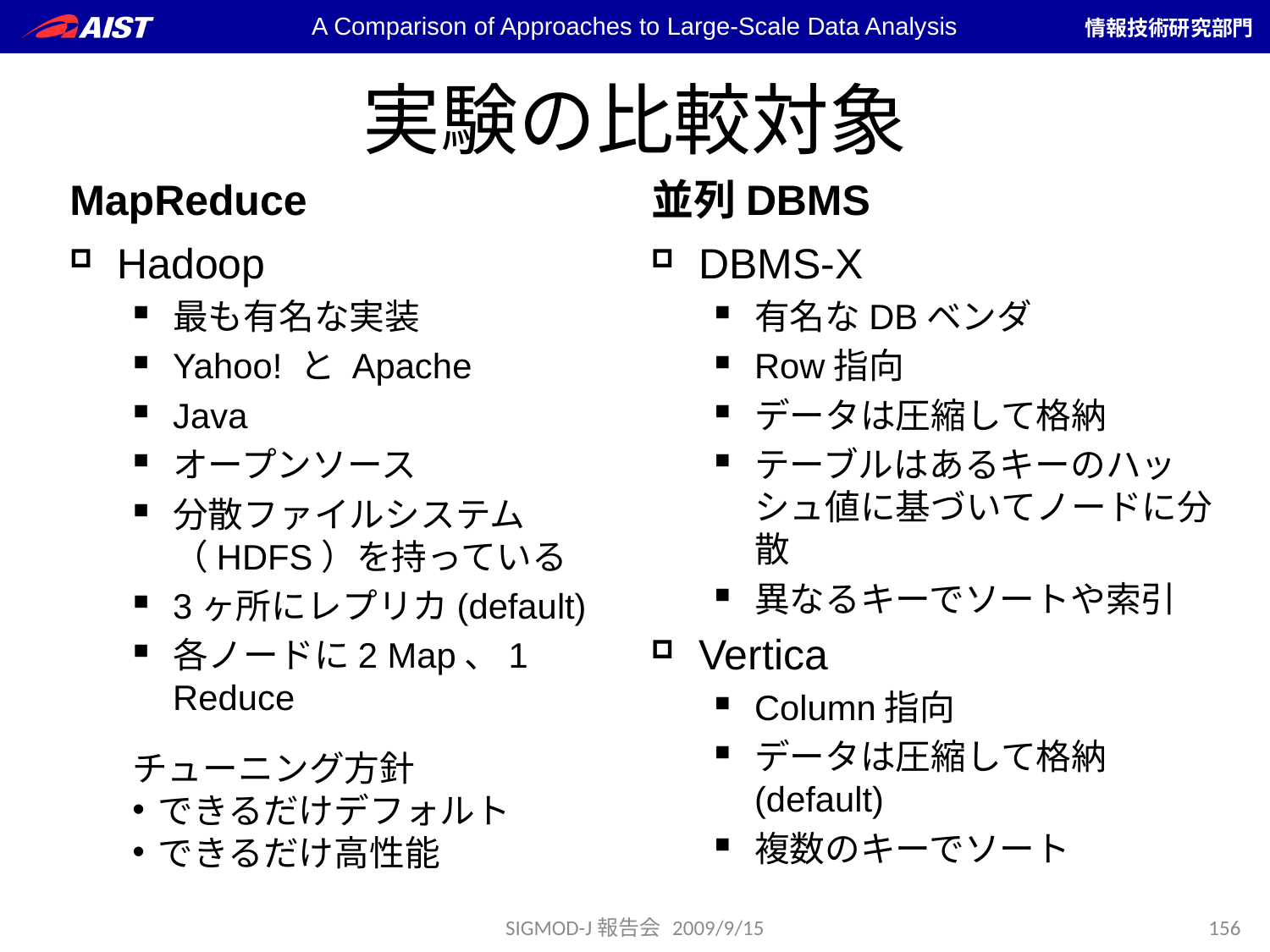

A Comparison of Approaches to Large-Scale Data Analysis
# 実験の比較対象
MapReduce
並列DBMS
Hadoop
最も有名な実装
Yahoo! と Apache
Java
オープンソース
分散ファイルシステム（HDFS）を持っている
3ヶ所にレプリカ(default)
各ノードに2 Map、1 Reduce
DBMS-X
有名なDBベンダ
Row指向
データは圧縮して格納
テーブルはあるキーのハッシュ値に基づいてノードに分散
異なるキーでソートや索引
Vertica
Column指向
データは圧縮して格納(default)
複数のキーでソート
チューニング方針
できるだけデフォルト
できるだけ高性能
SIGMOD-J報告会 2009/9/15
156